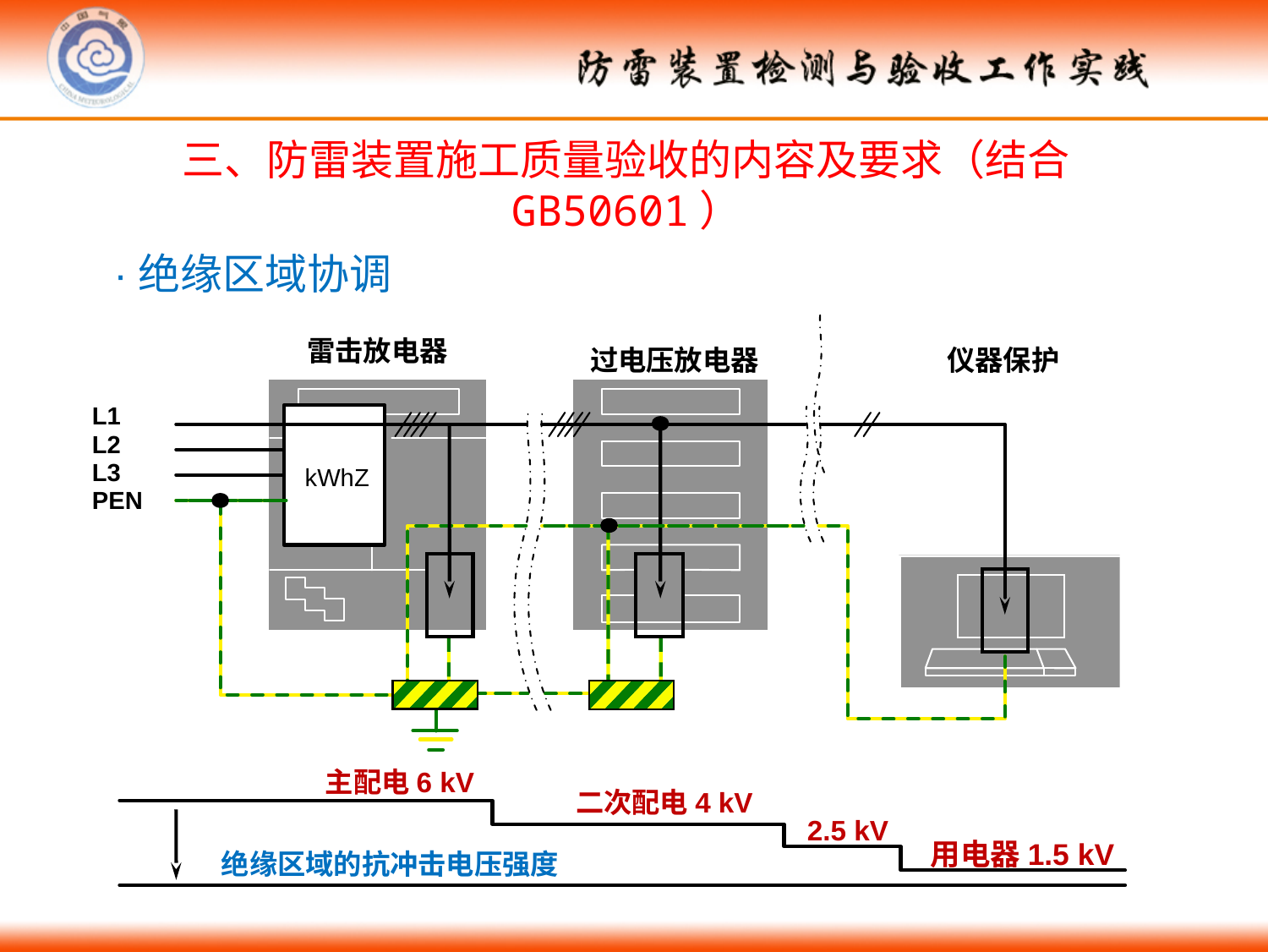

三、防雷装置施工质量验收的内容及要求（结合GB50601）
# ·绝缘区域协调

过电压放电器
仪器保护
雷击放电器

L1
L2
L3
PEN

kWhZ

主配电6 kV
二次配电4 kV

绝缘区域的抗冲击电压强度
2.5 kV
用电器1.5 kV